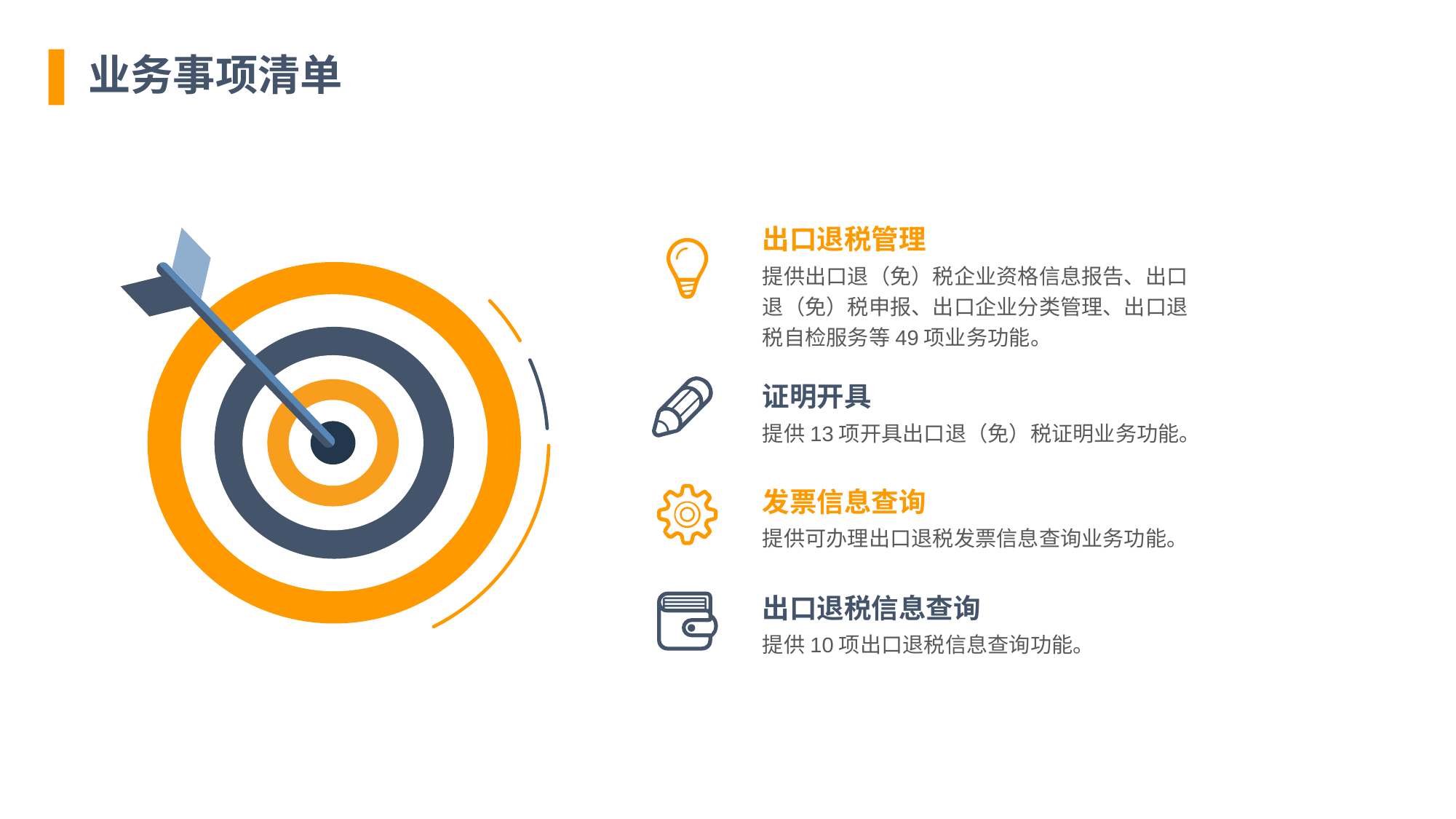

业务事项清单

出口退税管理
提供出口退（免）税企业资格信息报告、出口退（免）税申报、出口企业分类管理、出口退税自检服务等49项业务功能。

证明开具
提供13项开具出口退（免）税证明业务功能。

发票信息查询
提供可办理出口退税发票信息查询业务功能。

出口退税信息查询
提供10项出口退税信息查询功能。